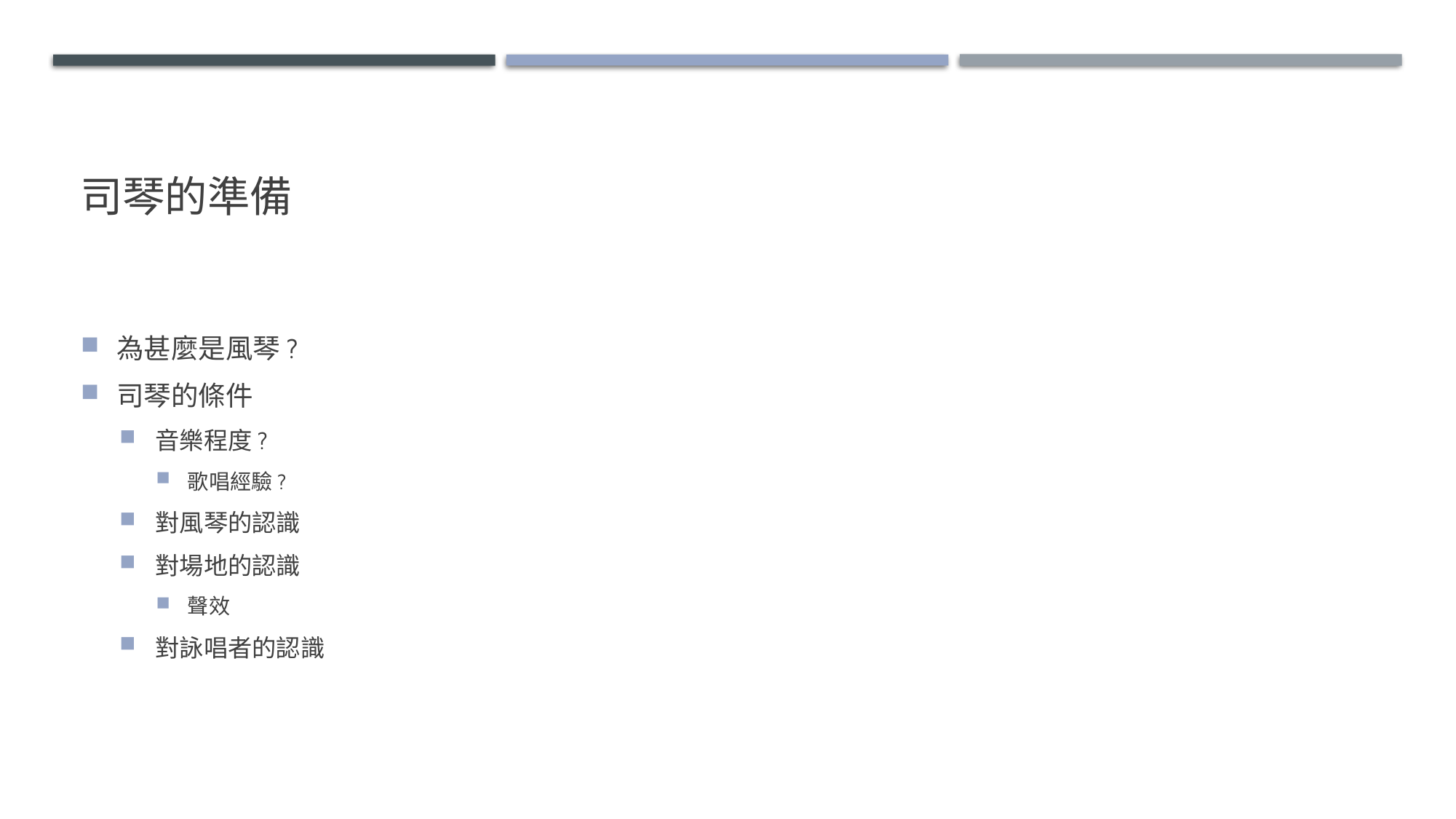

# 司琴的準備
為甚麼是風琴?
司琴的條件
音樂程度?
歌唱經驗?
對風琴的認識
對場地的認識
聲效
對詠唱者的認識